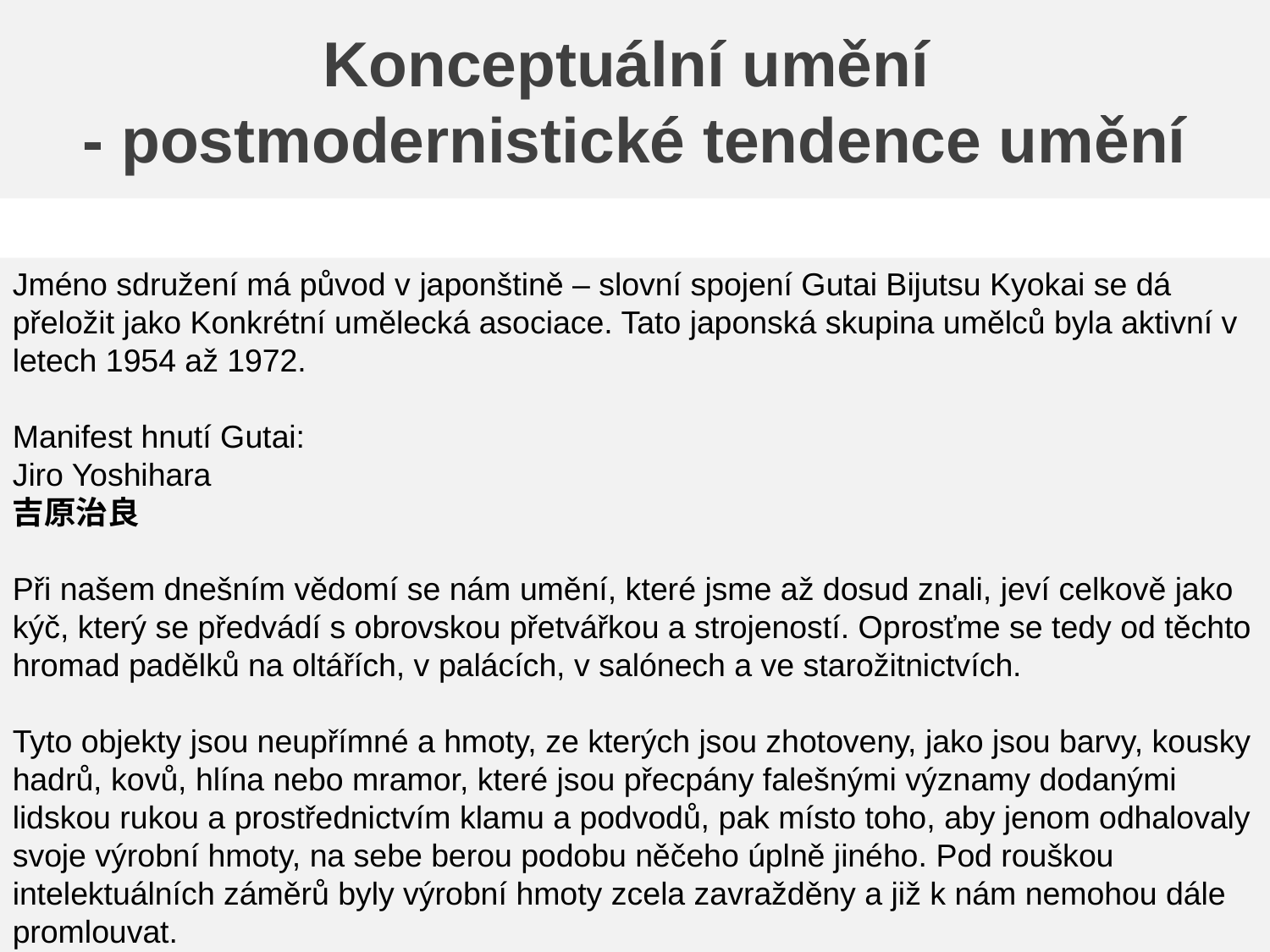

# Konceptuální umění - postmodernistické tendence umění

Jméno sdružení má původ v japonštině – slovní spojení Gutai Bijutsu Kyokai se dá přeložit jako Konkrétní umělecká asociace. Tato japonská skupina umělců byla aktivní v letech 1954 až 1972.

Manifest hnutí Gutai:
Jiro Yoshihara
吉原治良

Při našem dnešním vědomí se nám umění, které jsme až dosud znali, jeví celkově jako kýč, který se předvádí s obrovskou přetvářkou a strojeností. Oprosťme se tedy od těchto hromad padělků na oltářích, v palácích, v salónech a ve starožitnictvích.

Tyto objekty jsou neupřímné a hmoty, ze kterých jsou zhotoveny, jako jsou barvy, kousky hadrů, kovů, hlína nebo mramor, které jsou přecpány falešnými významy dodanými lidskou rukou a prostřednictvím klamu a podvodů, pak místo toho, aby jenom odhalovaly svoje výrobní hmoty, na sebe berou podobu něčeho úplně jiného. Pod rouškou intelektuálních záměrů byly výrobní hmoty zcela zavražděny a již k nám nemohou dále promlouvat.